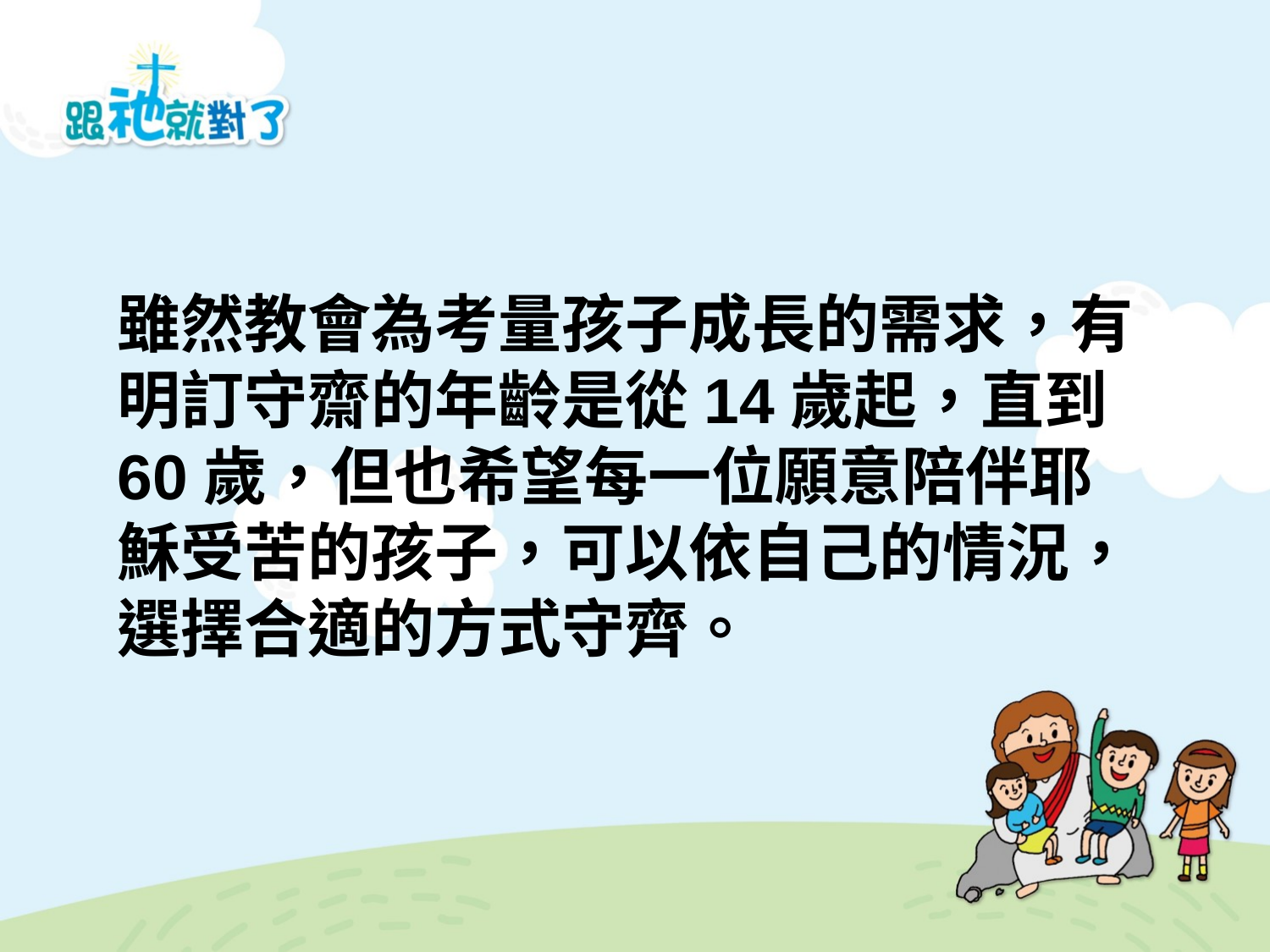

雖然教會為考量孩子成長的需求，有明訂守齋的年齡是從14歲起，直到60歲，但也希望每一位願意陪伴耶穌受苦的孩子，可以依自己的情況，選擇合適的方式守齊。